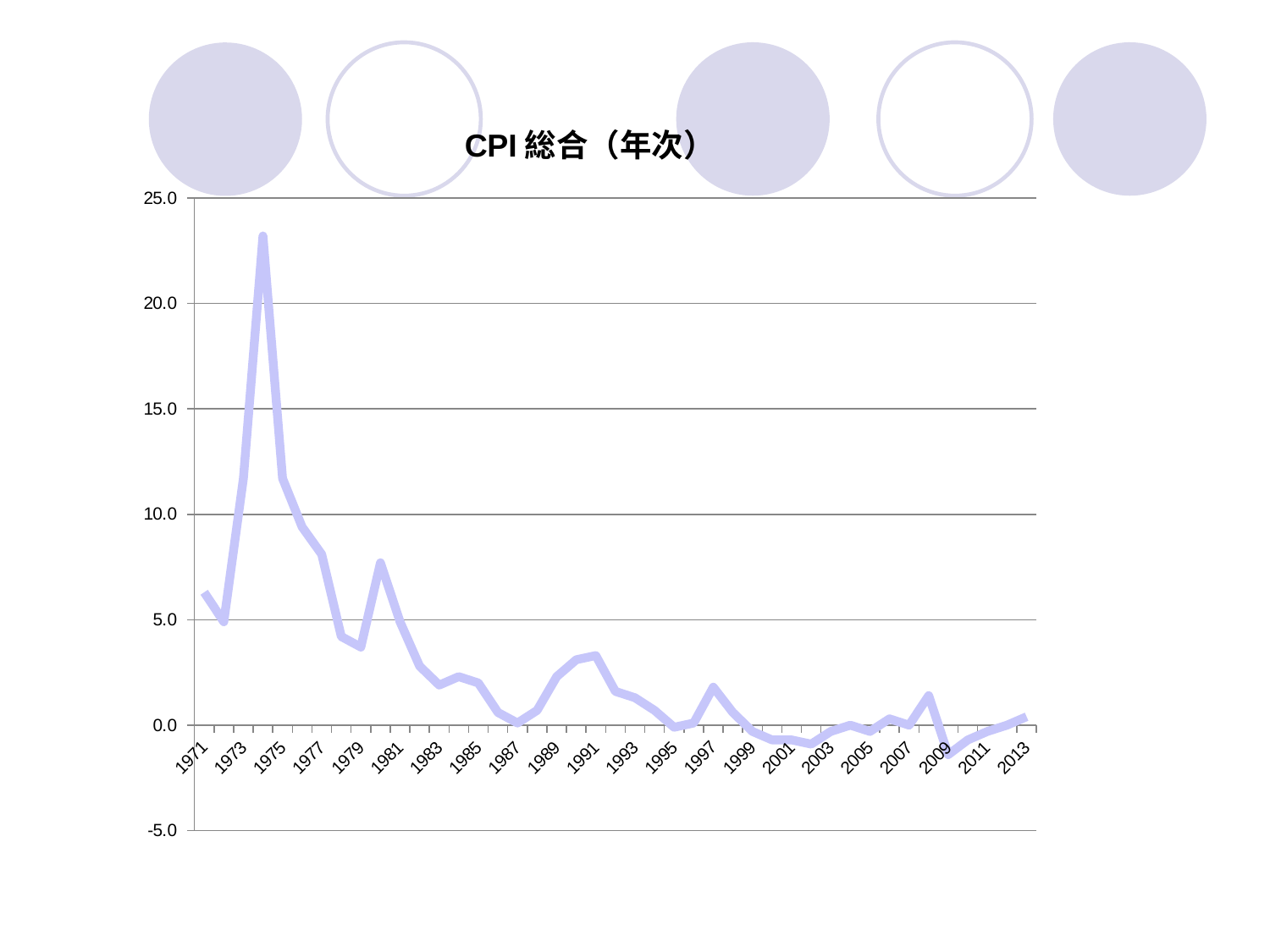

### Chart: CPI総合（年次）

| Category | CPI総合 |
|---|---|
| 1971 | 6.3 |
| 1972 | 4.9 |
| 1973 | 11.7 |
| 1974 | 23.2 |
| 1975 | 11.7 |
| 1976 | 9.4 |
| 1977 | 8.1 |
| 1978 | 4.2 |
| 1979 | 3.7 |
| 1980 | 7.7 |
| 1981 | 4.9 |
| 1982 | 2.8 |
| 1983 | 1.9 |
| 1984 | 2.3 |
| 1985 | 2.0 |
| 1986 | 0.6000000000000001 |
| 1987 | 0.1 |
| 1988 | 0.7000000000000001 |
| 1989 | 2.3 |
| 1990 | 3.1 |
| 1991 | 3.3 |
| 1992 | 1.6 |
| 1993 | 1.3 |
| 1994 | 0.7000000000000001 |
| 1995 | -0.1 |
| 1996 | 0.1 |
| 1997 | 1.8 |
| 1998 | 0.6000000000000001 |
| 1999 | -0.30000000000000004 |
| 2000 | -0.7000000000000001 |
| 2001 | -0.7000000000000001 |
| 2002 | -0.9 |
| 2003 | -0.30000000000000004 |
| 2004 | 0.0 |
| 2005 | -0.30000000000000004 |
| 2006 | 0.30000000000000004 |
| 2007 | 0.0 |
| 2008 | 1.4 |
| 2009 | -1.4 |
| 2010 | -0.7000000000000001 |
| 2011 | -0.30000000000000004 |
| 2012 | 0.0 |
| 2013 | 0.4 |